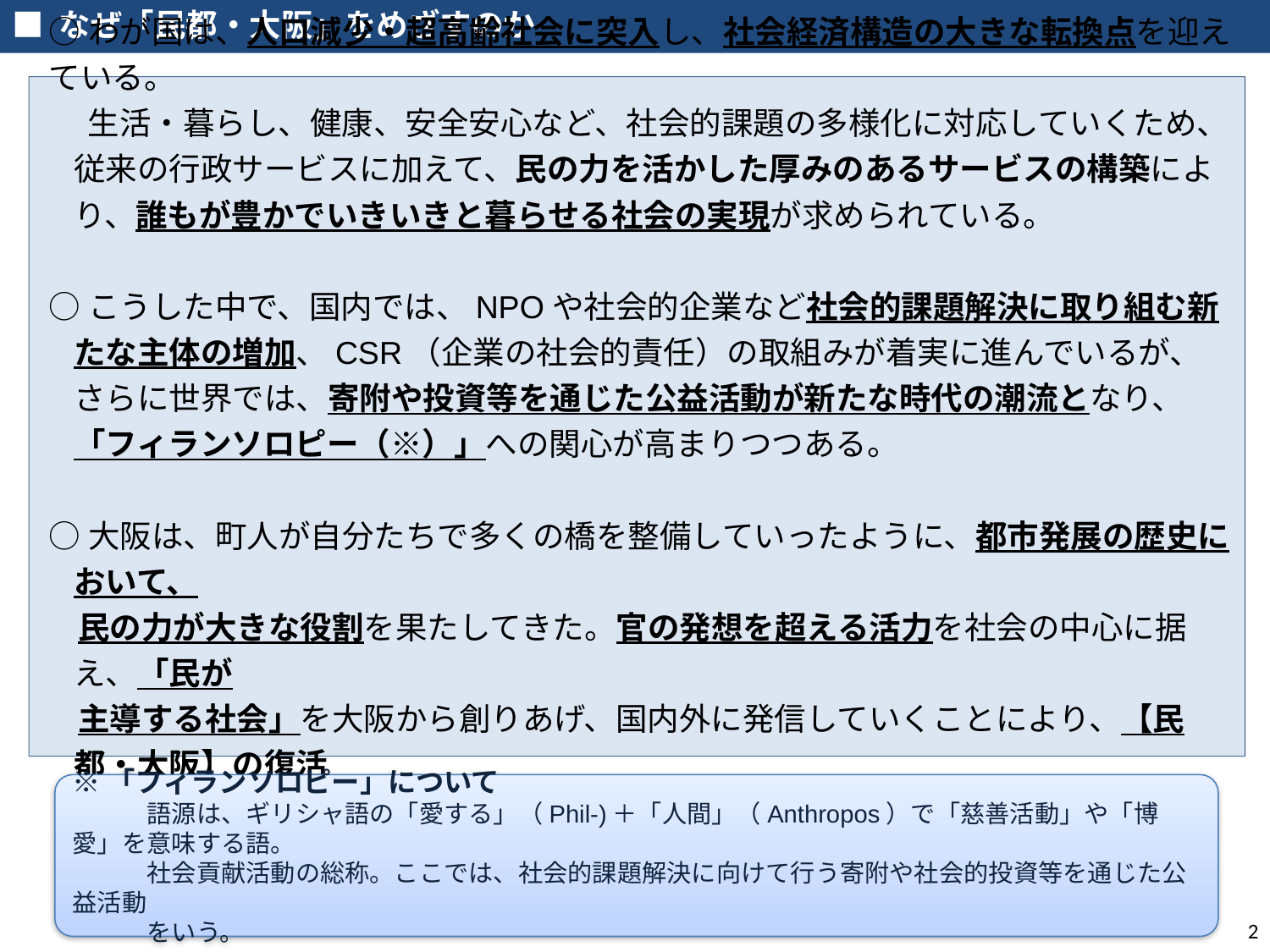

■ なぜ「民都・大阪」をめざすのか
○わが国は、人口減少・超高齢社会に突入し、社会経済構造の大きな転換点を迎えている。
　 生活・暮らし、健康、安全安心など、社会的課題の多様化に対応していくため、従来の行政サービスに加えて、民の力を活かした厚みのあるサービスの構築により、誰もが豊かでいきいきと暮らせる社会の実現が求められている。

○こうした中で、国内では、NPOや社会的企業など社会的課題解決に取り組む新たな主体の増加、CSR（企業の社会的責任）の取組みが着実に進んでいるが、さらに世界では、寄附や投資等を通じた公益活動が新たな時代の潮流となり、「フィランソロピー（※）」への関心が高まりつつある。

○大阪は、町人が自分たちで多くの橋を整備していったように、都市発展の歴史において、
   民の力が大きな役割を果たしてきた。官の発想を超える活力を社会の中心に据え、「民が
   主導する社会」を大阪から創りあげ、国内外に発信していくことにより、【民都・大阪】の復活
　 を果たしていく。
※「フィランソロピー」について
　　　語源は、ギリシャ語の「愛する」（Phil‐)＋「人間」（Anthropos）で「慈善活動」や「博愛」を意味する語。
　　　社会貢献活動の総称。ここでは、社会的課題解決に向けて行う寄附や社会的投資等を通じた公益活動
　　　をいう。
2